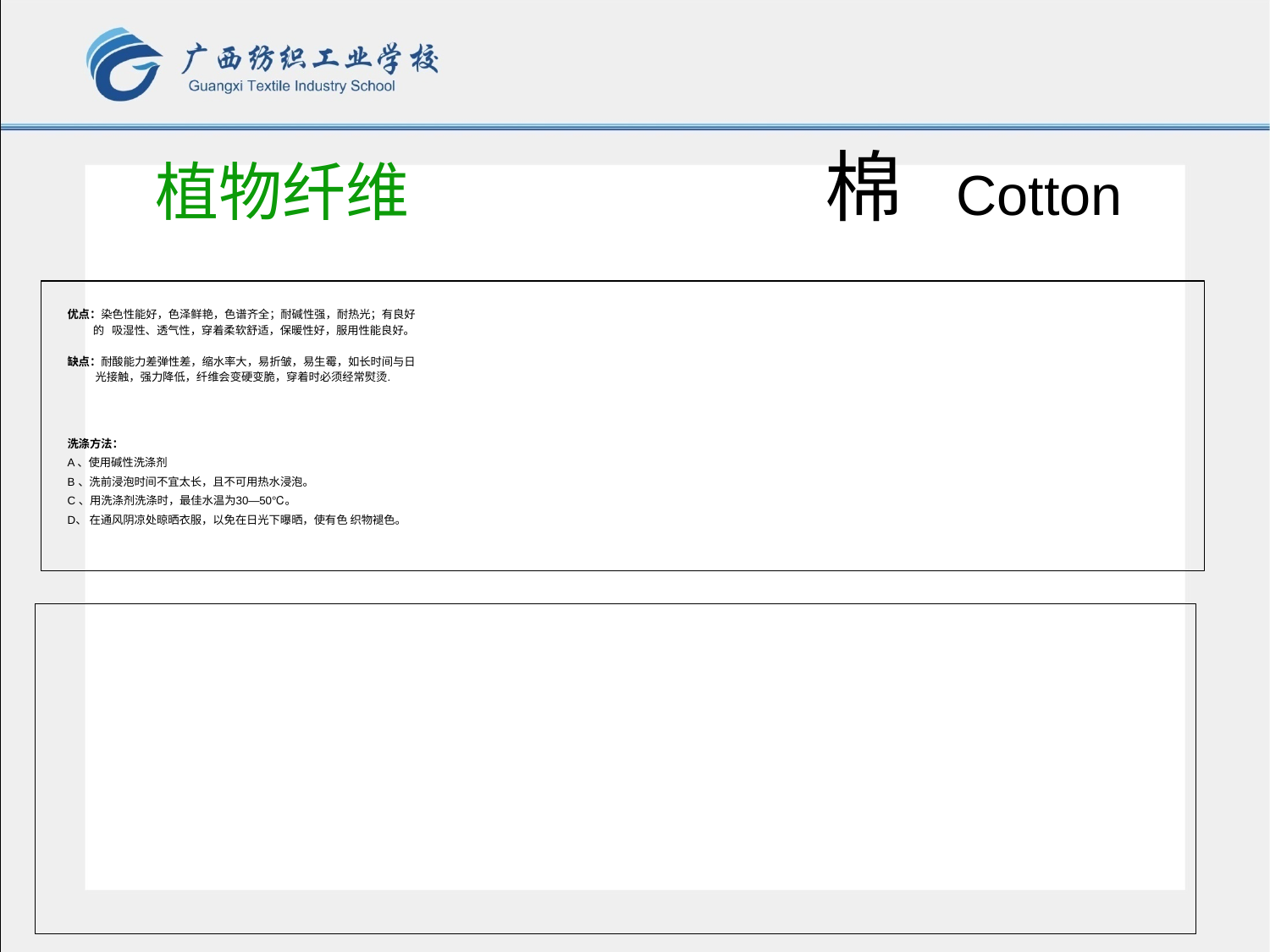

# 植物纤维                        棉  Cotton

优点：染色性能好，色泽鲜艳，色谱齐全；耐碱性强，耐热光；有良好
          的   吸湿性、透气性，穿着柔软舒适，保暖性好，服用性能良好。

缺点：耐酸能力差弹性差，缩水率大，易折皱，易生霉，如长时间与日
           光接触，强力降低，纤维会变硬变脆，穿着时必须经常熨烫.

洗涤方法：
A 、使用碱性洗涤剂
B 、洗前浸泡时间不宜太长，且不可用热水浸泡。
C 、用洗涤剂洗涤时，最佳水温为30—50℃。
D、 在通风阴凉处晾晒衣服，以免在日光下曝晒，使有色 织物褪色。